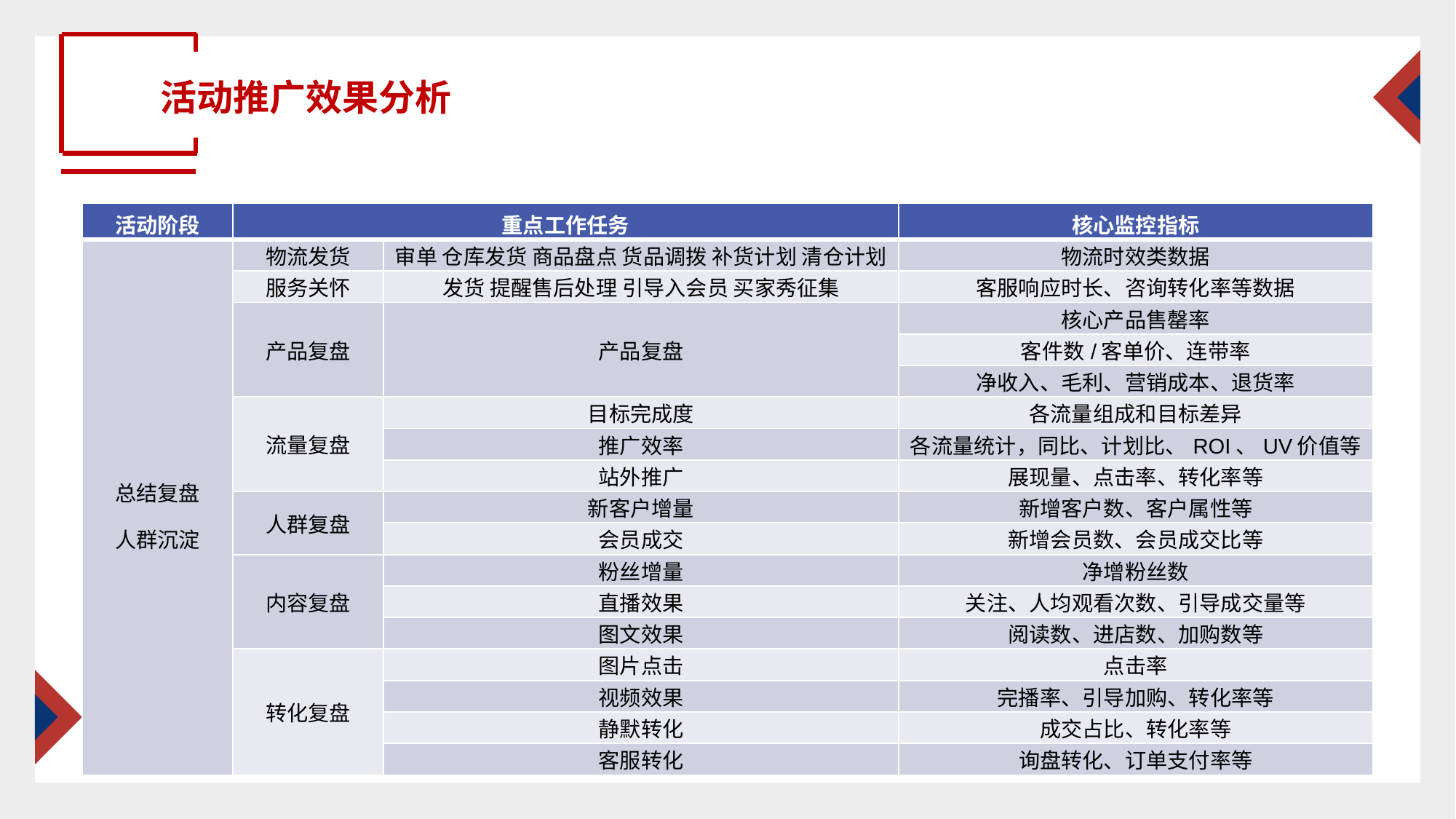

活动推广效果分析
| 活动阶段 | 重点工作任务 |  | 核心监控指标 |
| --- | --- | --- | --- |
| 总结复盘 人群沉淀 | 物流发货 | 审单 仓库发货 商品盘点 货品调拨 补货计划 清仓计划 | 物流时效类数据 |
|  | 服务关怀 | 发货 提醒售后处理 引导入会员 买家秀征集 | 客服响应时长、咨询转化率等数据 |
|  | 产品复盘 | 产品复盘 | 核心产品售罄率 |
|  |  |  | 客件数/客单价、连带率 |
|  |  |  | 净收入、毛利、营销成本、退货率 |
|  | 流量复盘 | 目标完成度 | 各流量组成和目标差异 |
|  |  | 推广效率 | 各流量统计，同比、计划比、ROI、UV价值等 |
|  |  | 站外推广 | 展现量、点击率、转化率等 |
|  | 人群复盘 | 新客户增量 | 新增客户数、客户属性等 |
|  |  | 会员成交 | 新增会员数、会员成交比等 |
|  | 内容复盘 | 粉丝增量 | 净增粉丝数 |
|  |  | 直播效果 | 关注、人均观看次数、引导成交量等 |
|  |  | 图文效果 | 阅读数、进店数、加购数等 |
|  | 转化复盘 | 图片点击 | 点击率 |
|  |  | 视频效果 | 完播率、引导加购、转化率等 |
|  |  | 静默转化 | 成交占比、转化率等 |
|  |  | 客服转化 | 询盘转化、订单支付率等 |